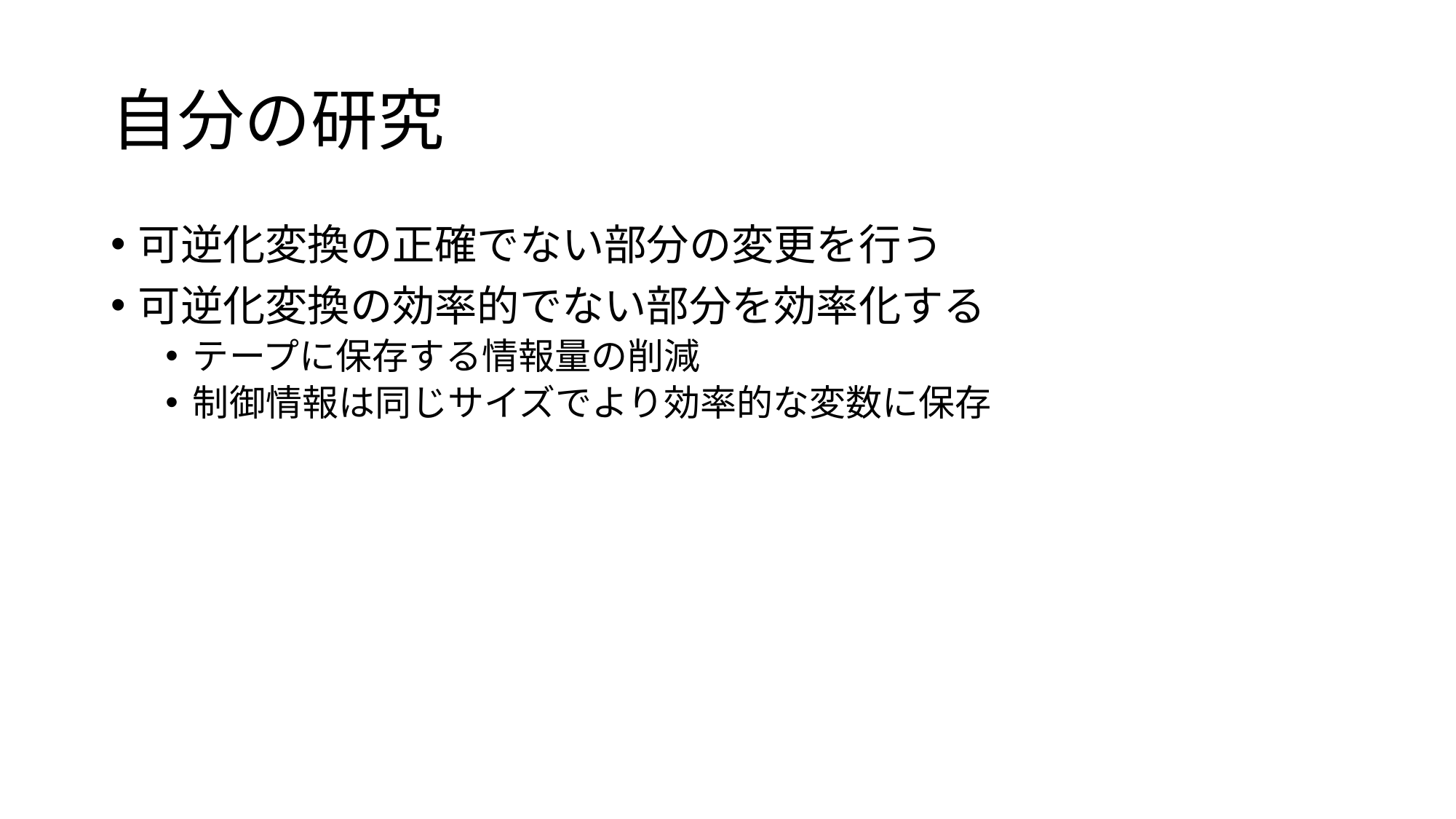

# 自分の研究
可逆化変換の正確でない部分の変更を行う
可逆化変換の効率的でない部分を効率化する
テープに保存する情報量の削減
制御情報は同じサイズでより効率的な変数に保存